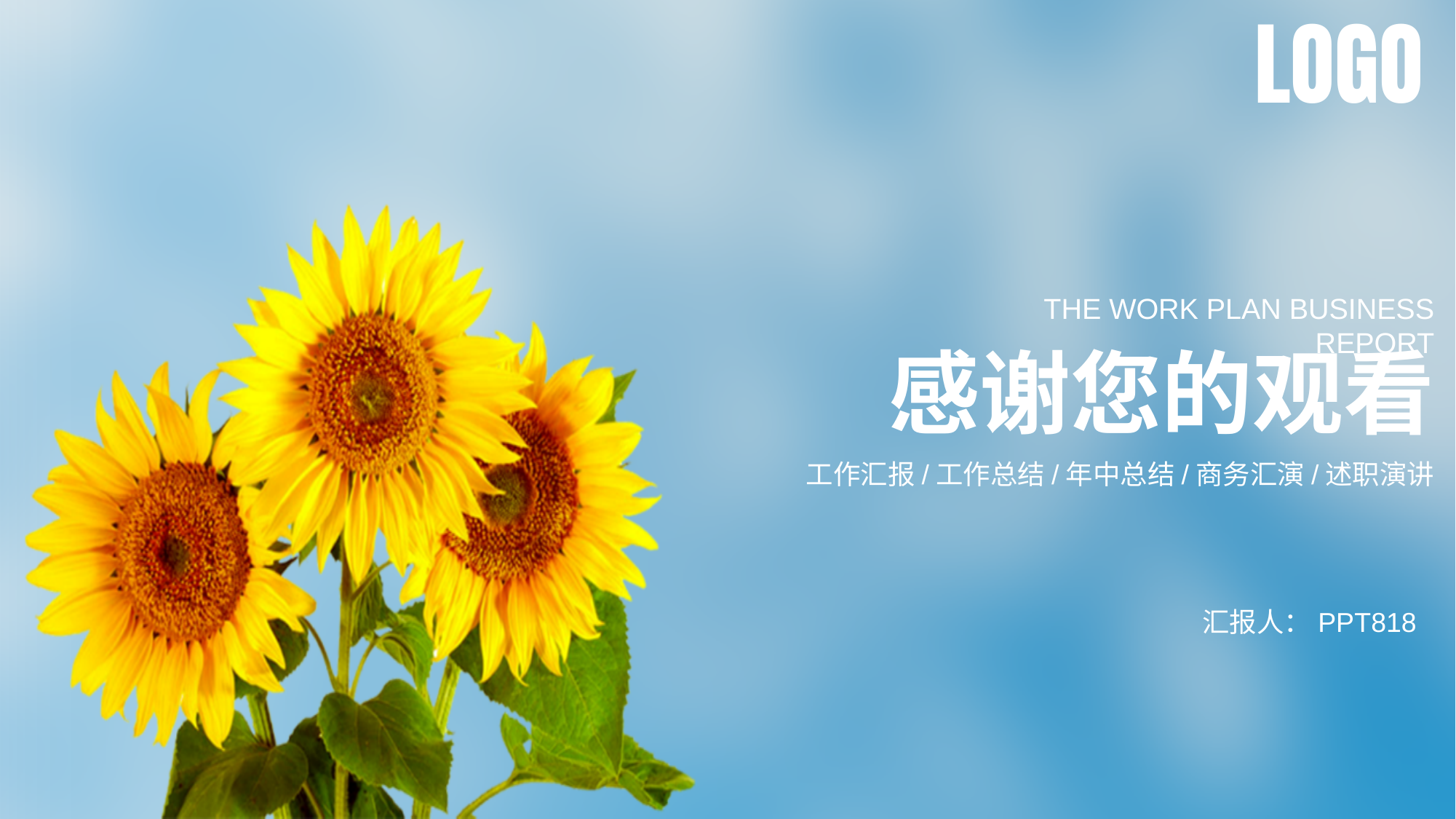

LOGO
THE WORK PLAN BUSINESS REPORT
感谢您的观看
工作汇报/工作总结/年中总结/商务汇演/述职演讲
汇报人：PPT818